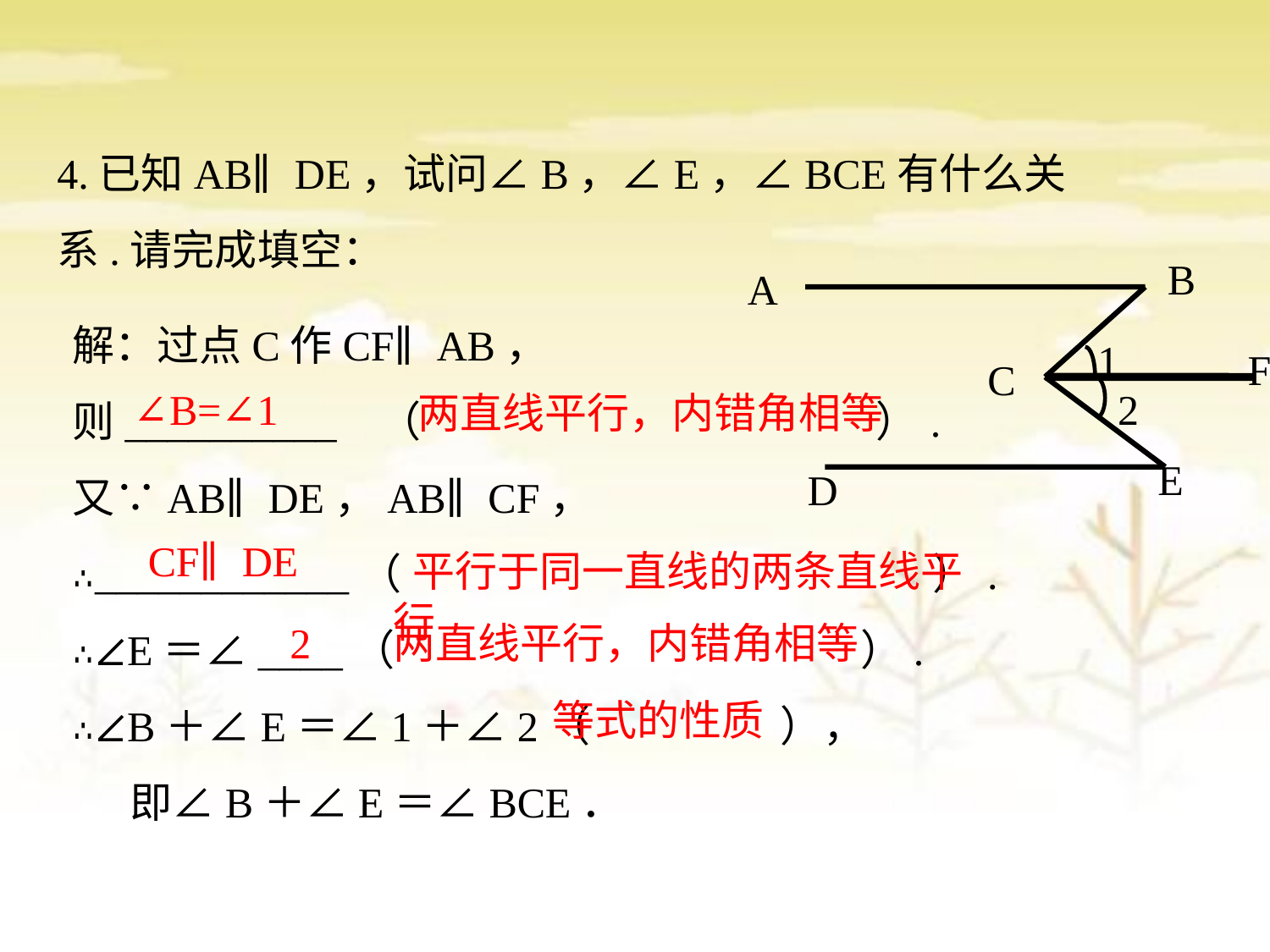

4.已知AB∥DE，试问∠B，∠E，∠BCE有什么关系.请完成填空：
B
A

1
F
C

2
E
D

解：过点C作CF∥AB，
则__________   （                                                ）.
又∵AB∥DE，AB∥CF，
∴____________（                                                        ）.
∴∠E＝∠____（　　　　　　　　　　　）.
∴∠B＋∠E＝∠1＋∠2（                    ），
     即∠B＋∠E＝∠BCE．
∠B=∠1
两直线平行，内错角相等
CF∥DE
 平行于同一直线的两条直线平行
2
两直线平行，内错角相等
等式的性质